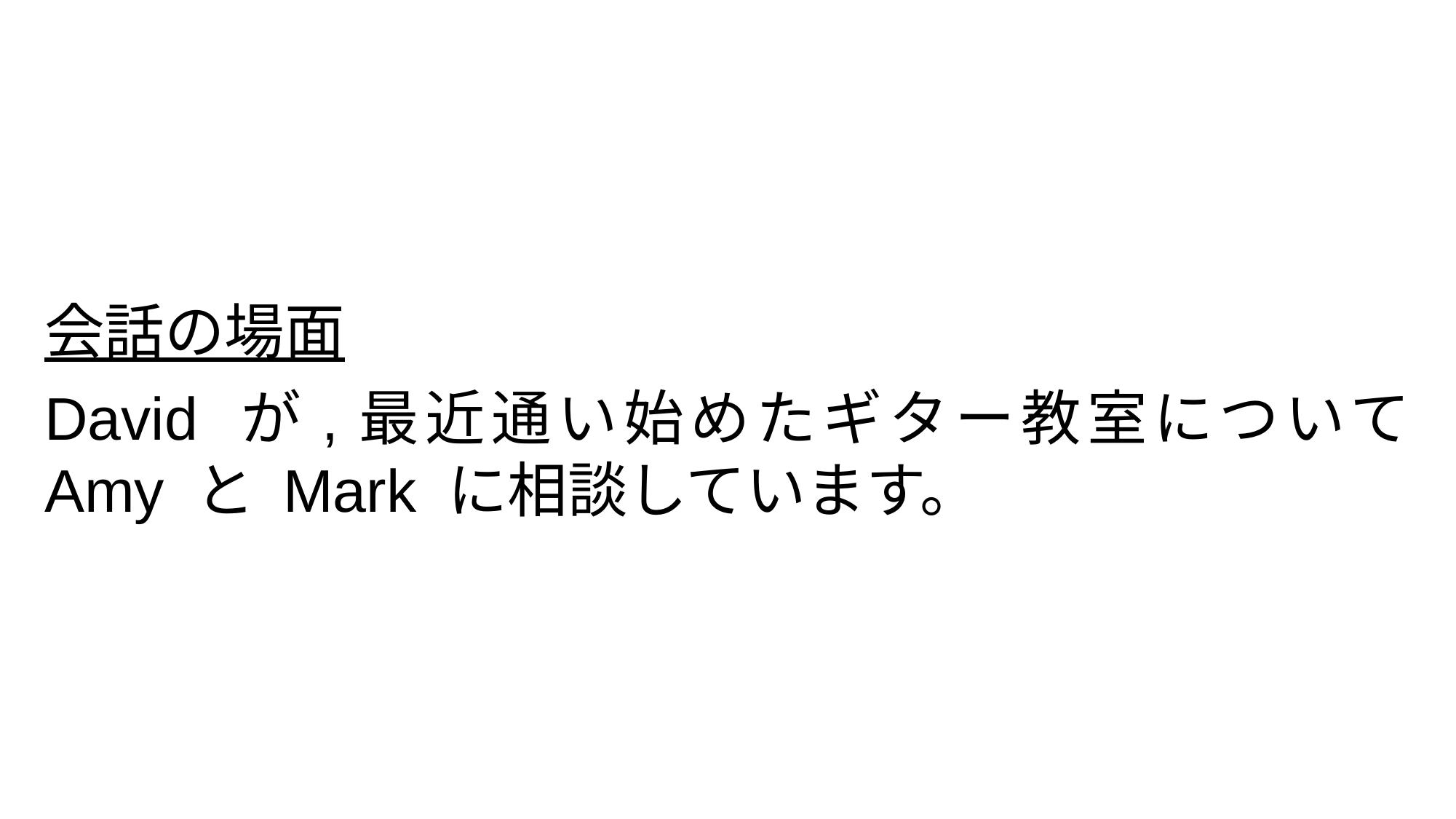

会話の場面
David が,最近通い始めたギター教室について Amy と Mark に相談しています。